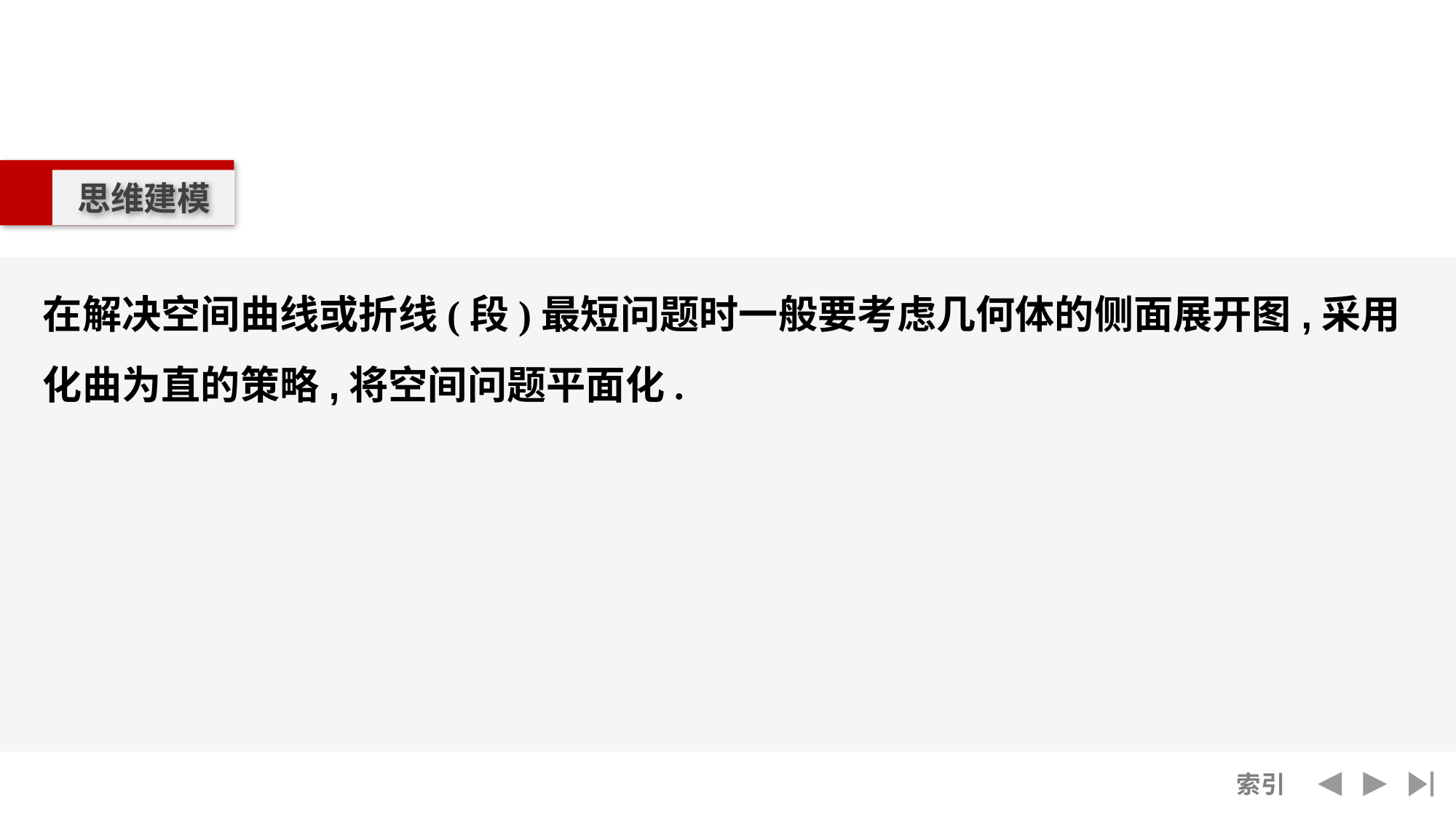

思维建模

在解决空间曲线或折线(段)最短问题时一般要考虑几何体的侧面展开图,采用化曲为直的策略,将空间问题平面化.